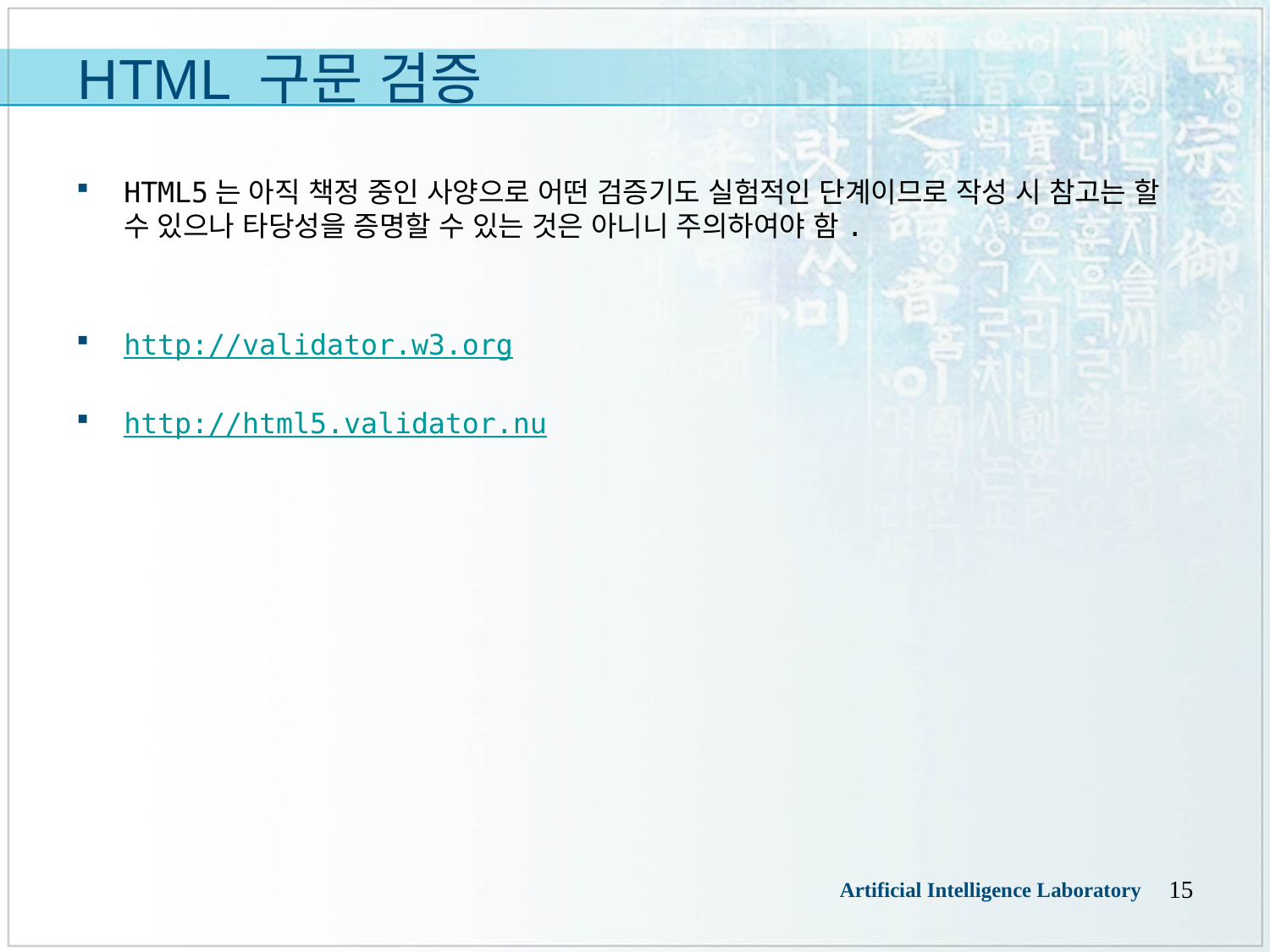

# HTML 구문 검증
HTML5는 아직 책정 중인 사양으로 어떤 검증기도 실험적인 단계이므로 작성 시 참고는 할 수 있으나 타당성을 증명할 수 있는 것은 아니니 주의하여야 함.

http://validator.w3.org

http://html5.validator.nu

15